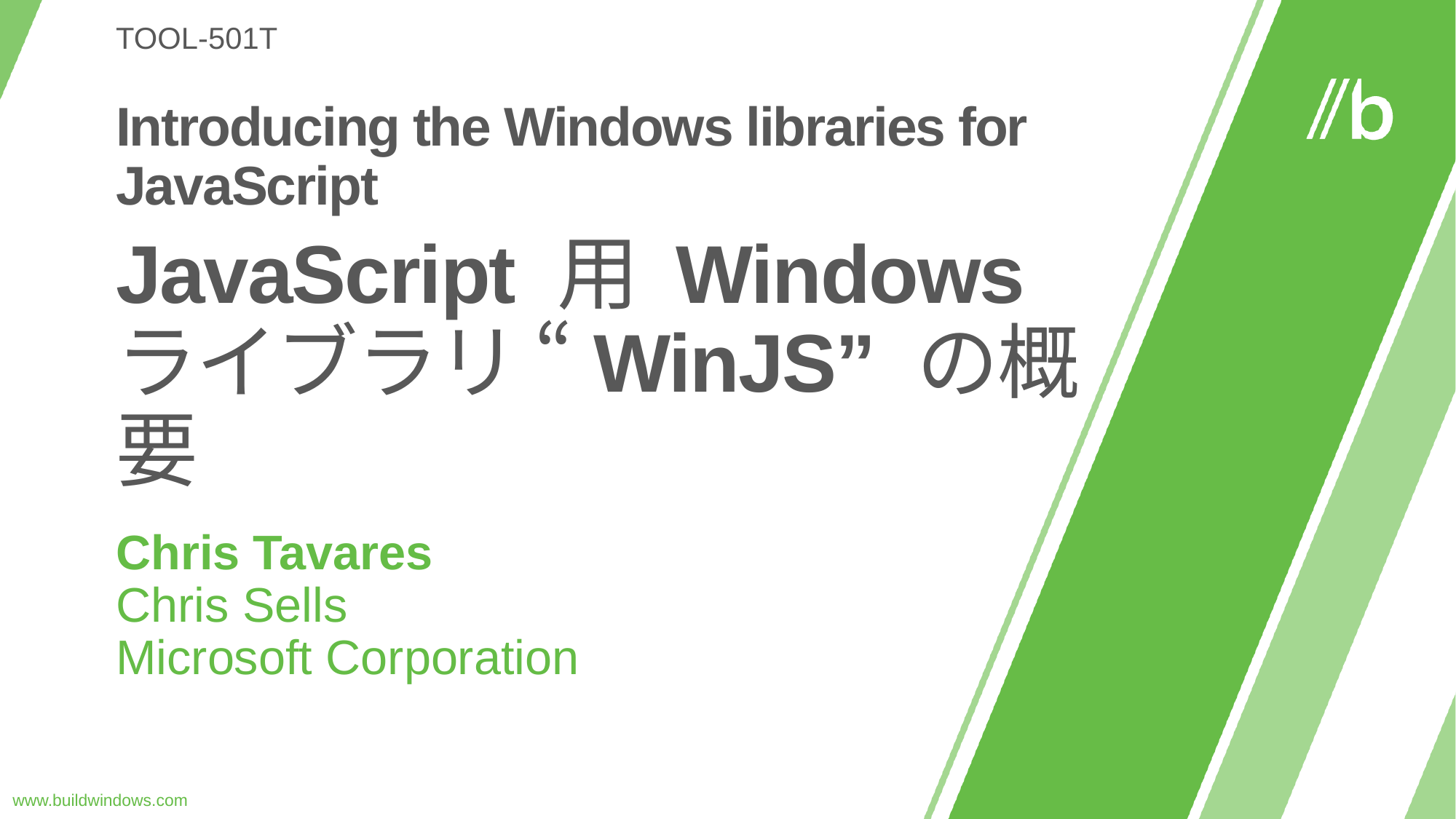

TOOL-501T
# Introducing the Windows libraries for JavaScript JavaScript 用 Windows ライブラリ “WinJS” の概要
Chris Tavares
Chris Sells
Microsoft Corporation